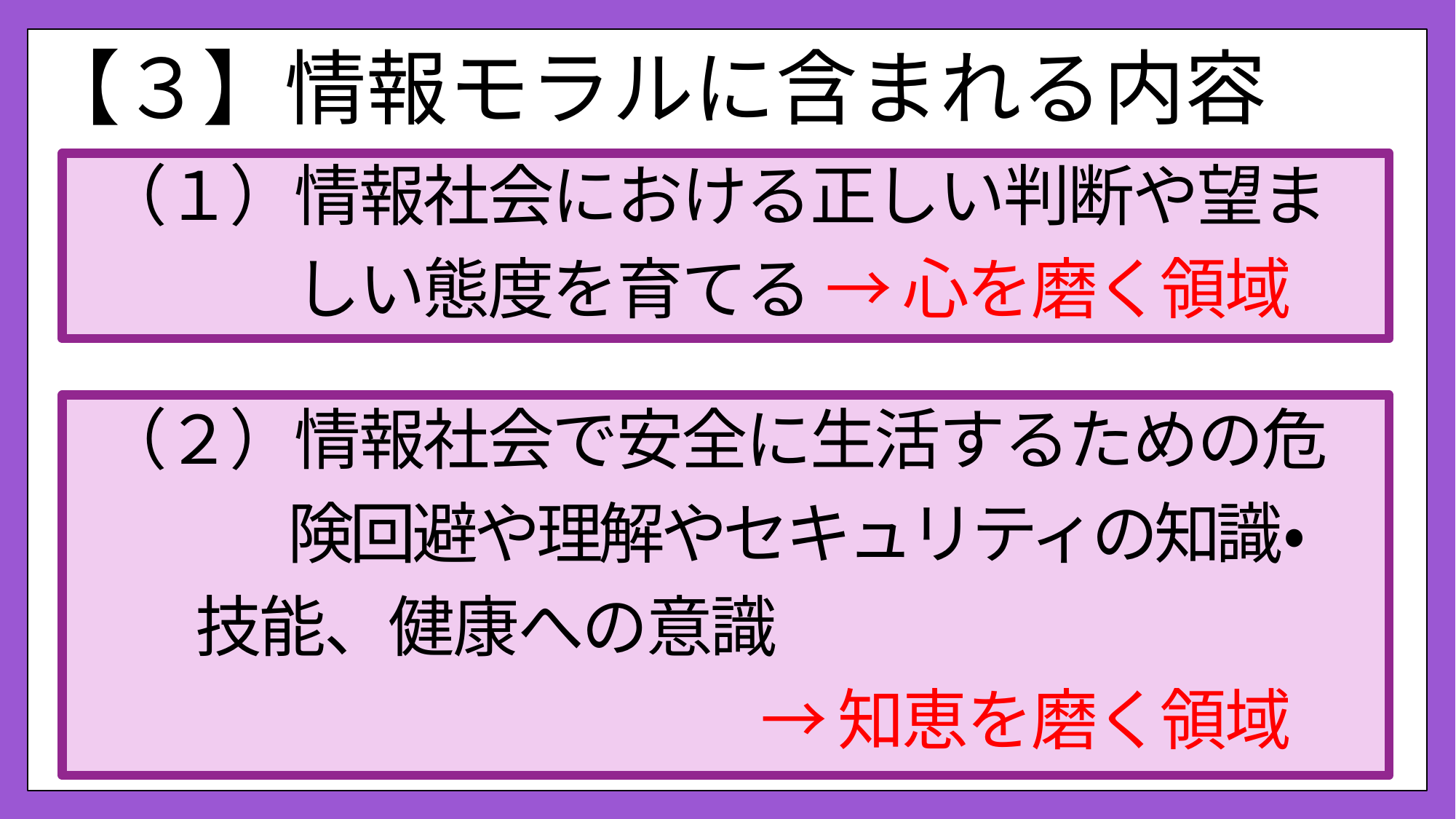

# 【３】情報モラルに含まれる内容

（１）情報社会における正しい判断や望ま
　　　しい態度を育てる → 心を磨く領域

（２）情報社会で安全に生活するための危
　　　険回避や理解やセキュリティの知識・
      技能、健康への意識
　　　　　　　　　　 → 知恵を磨く領域